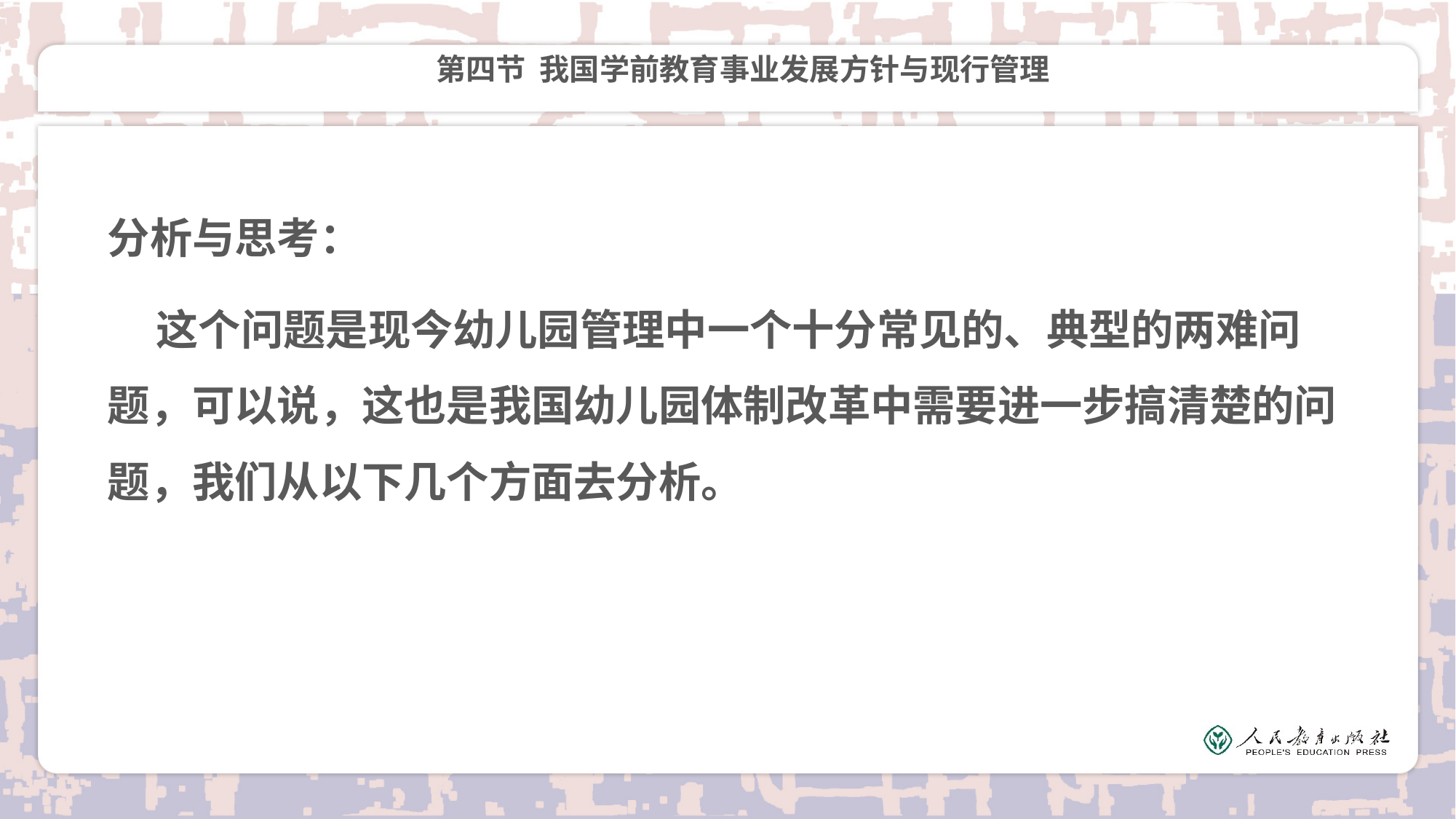

# 第四节  我国学前教育事业发展方针与现行管理
分析与思考：
    这个问题是现今幼儿园管理中一个十分常见的、典型的两难问题，可以说，这也是我国幼儿园体制改革中需要进一步搞清楚的问题，我们从以下几个方面去分析。